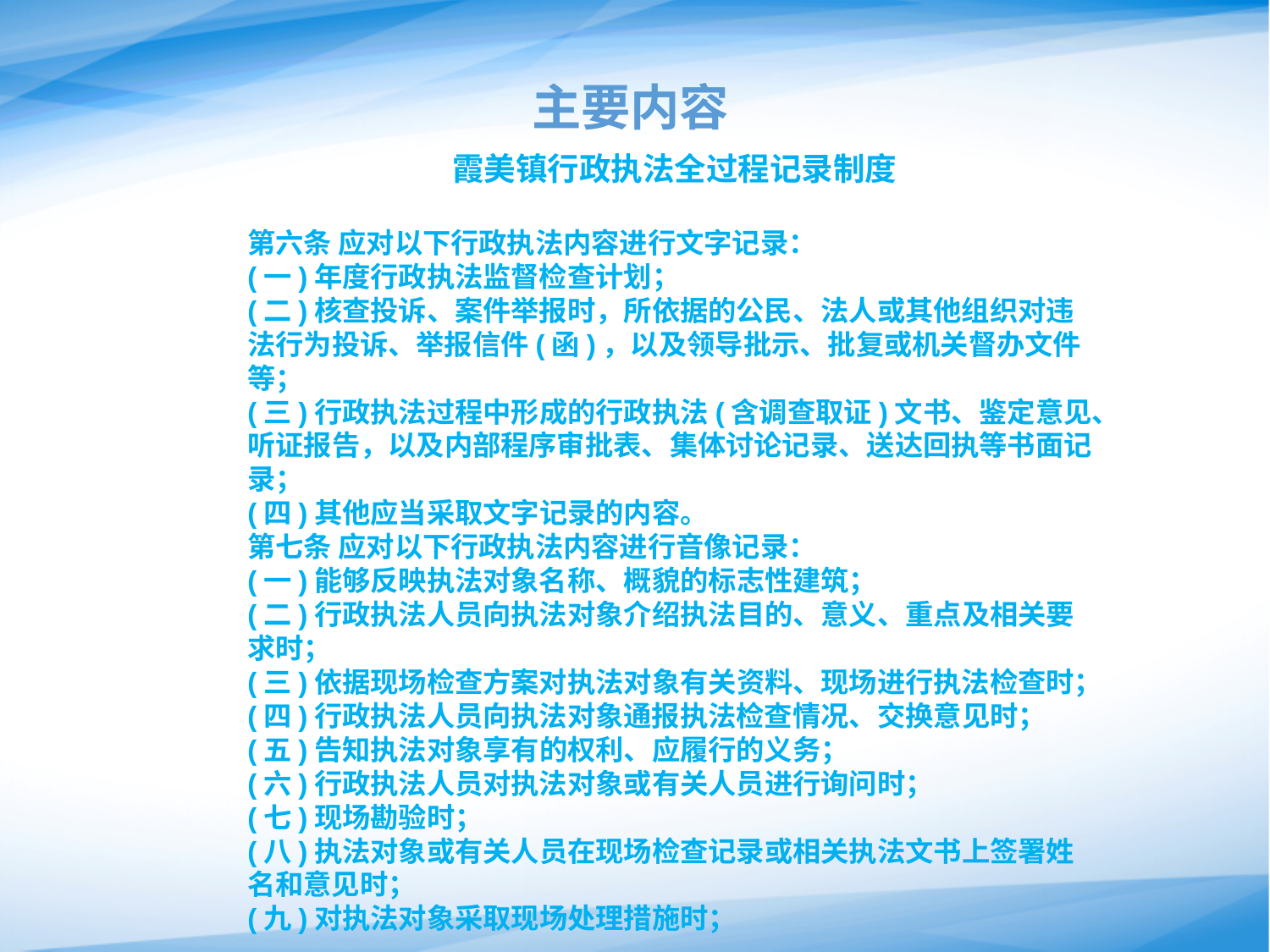

# 主要内容
霞美镇行政执法全过程记录制度
第六条 应对以下行政执法内容进行文字记录：
(一)年度行政执法监督检查计划；
(二)核查投诉、案件举报时，所依据的公民、法人或其他组织对违法行为投诉、举报信件(函)，以及领导批示、批复或机关督办文件等；
(三)行政执法过程中形成的行政执法(含调查取证)文书、鉴定意见、听证报告，以及内部程序审批表、集体讨论记录、送达回执等书面记录；
(四)其他应当采取文字记录的内容。
第七条 应对以下行政执法内容进行音像记录：
(一)能够反映执法对象名称、概貌的标志性建筑；
(二)行政执法人员向执法对象介绍执法目的、意义、重点及相关要求时；
(三)依据现场检查方案对执法对象有关资料、现场进行执法检查时；
(四)行政执法人员向执法对象通报执法检查情况、交换意见时；
(五)告知执法对象享有的权利、应履行的义务；
(六)行政执法人员对执法对象或有关人员进行询问时；
(七)现场勘验时；
(八)执法对象或有关人员在现场检查记录或相关执法文书上签署姓名和意见时；
(九)对执法对象采取现场处理措施时；